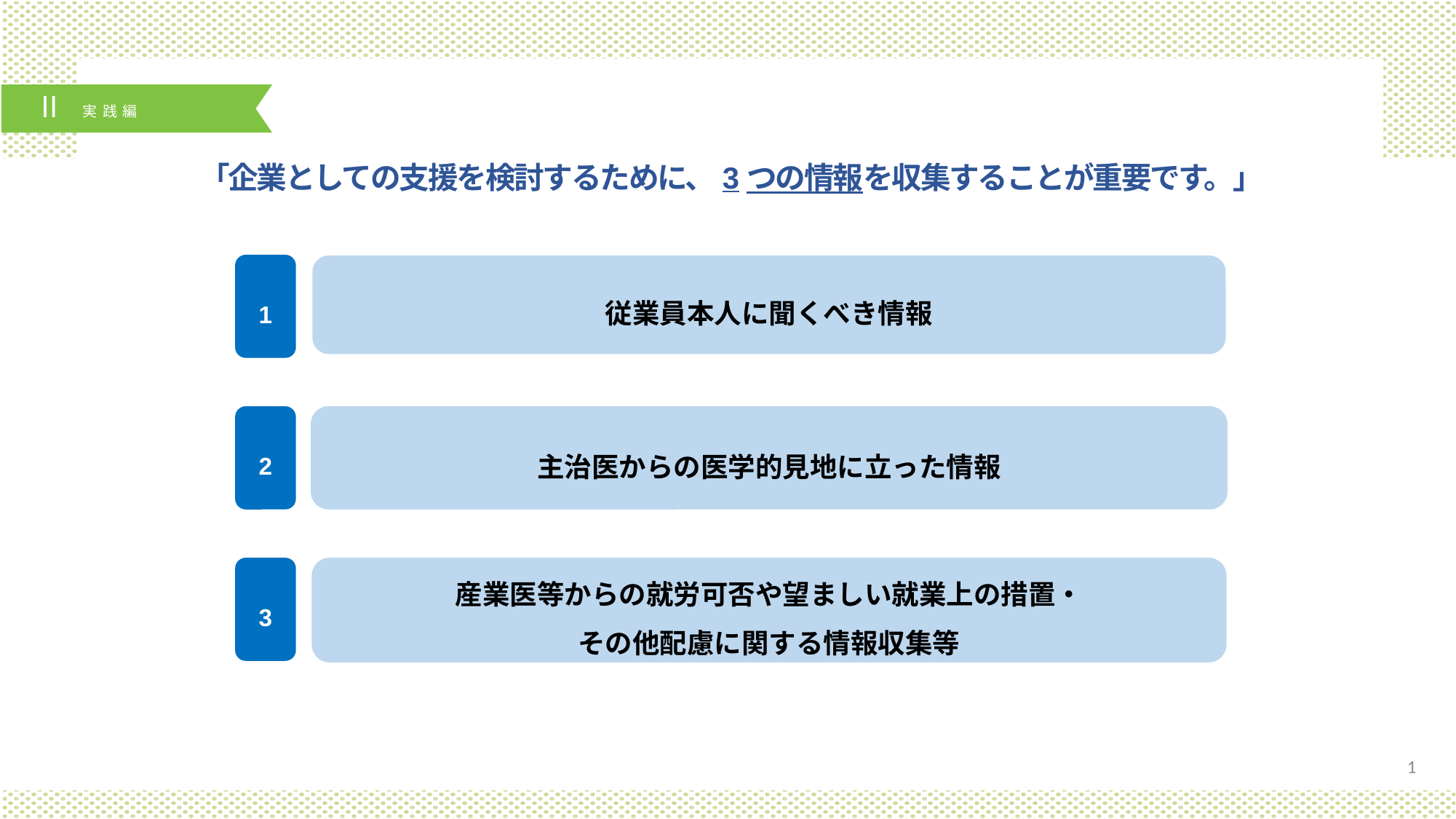

「企業としての支援を検討するために、3つの情報を収集することが重要です。」
1
従業員本人に聞くべき情報
2
主治医からの医学的見地に立った情報
3
産業医等からの就労可否や望ましい就業上の措置・
その他配慮に関する情報収集等